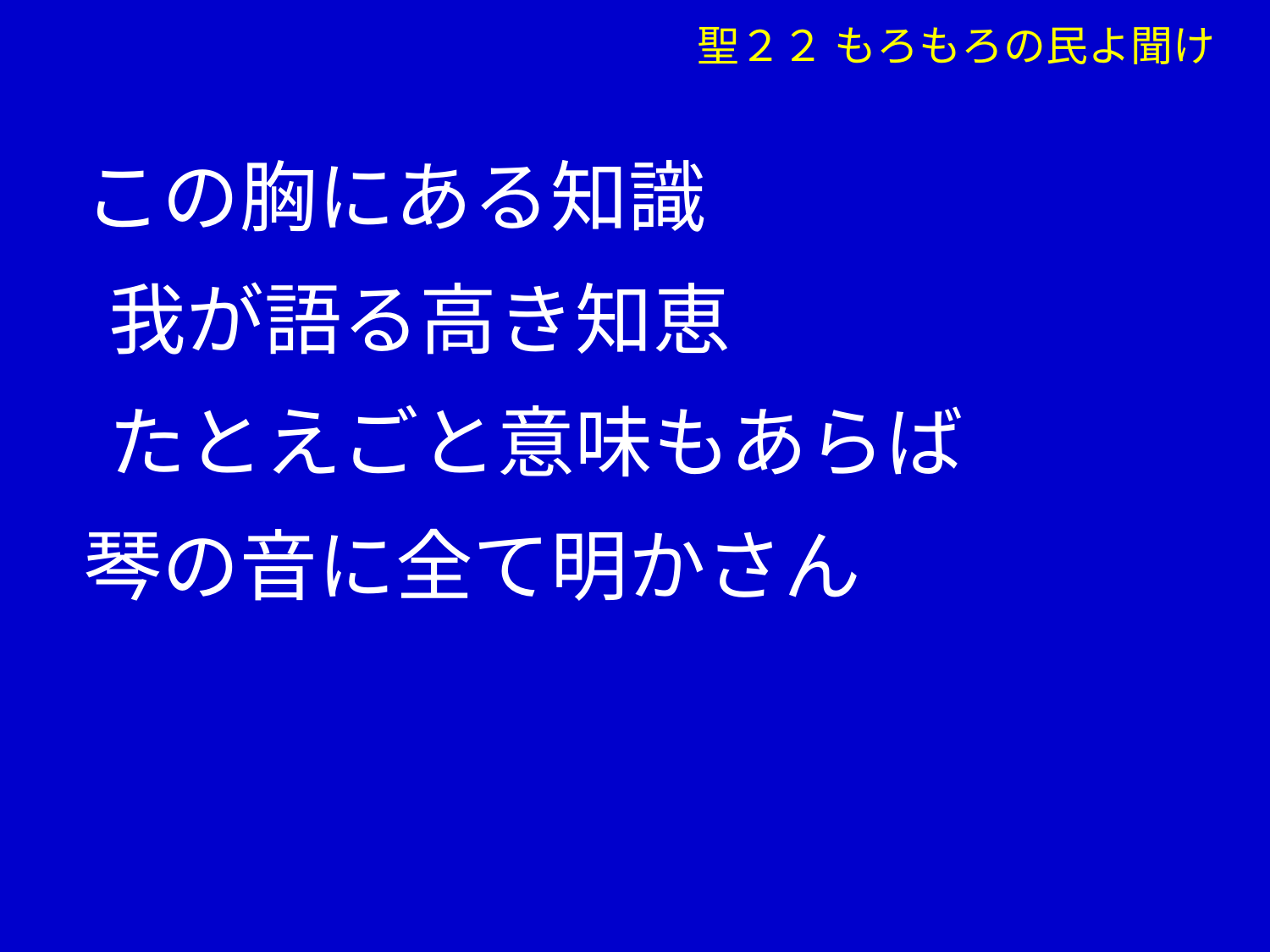

聖２２ もろもろの民よ聞け
   この胸にある知識
　 我が語る高き知恵
　 たとえごと意味もあらば
   琴の音に全て明かさん